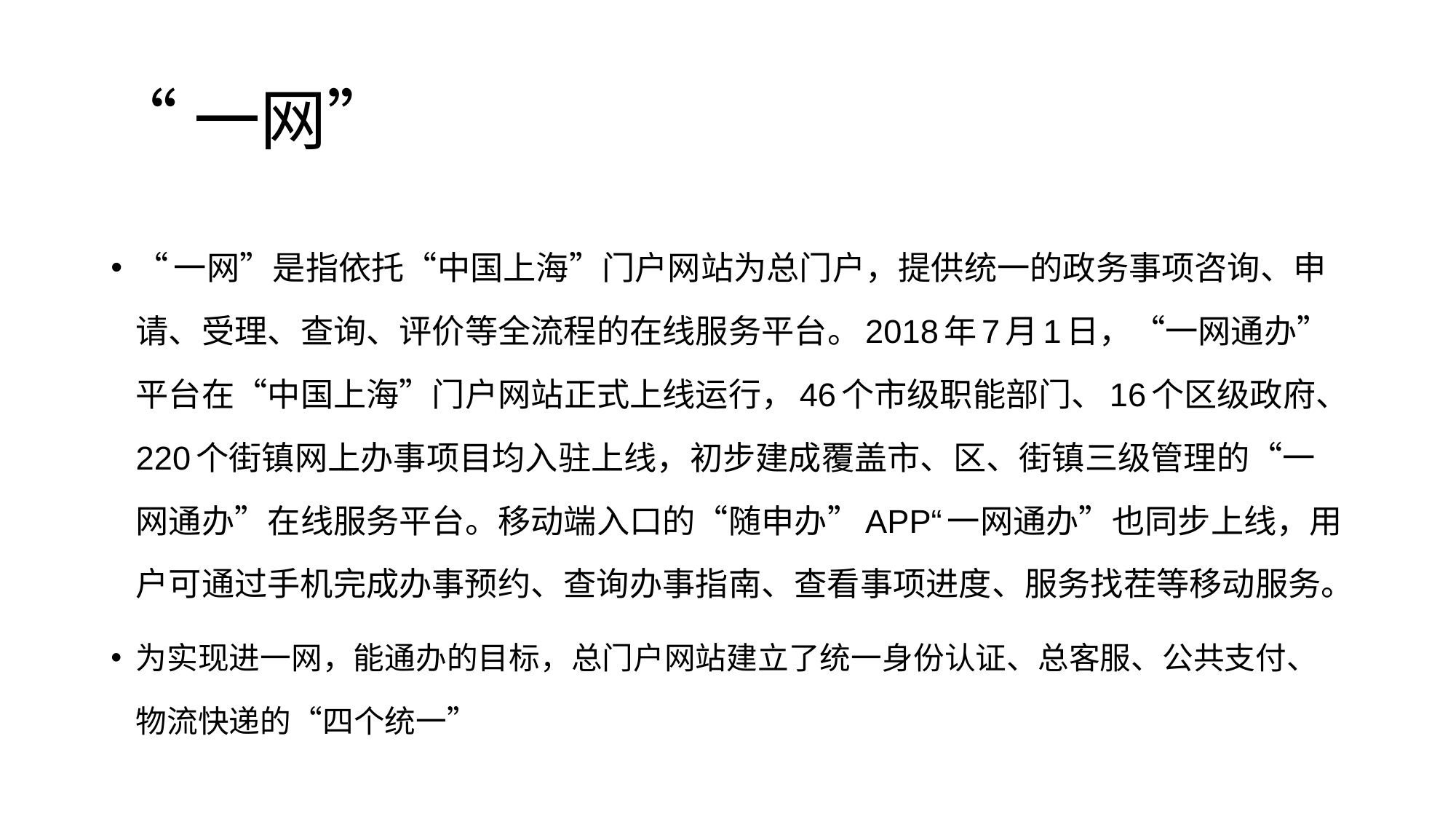

# “一网”
“一网”是指依托“中国上海”门户网站为总门户，提供统一的政务事项咨询、申请、受理、查询、评价等全流程的在线服务平台。2018年7月1日，“一网通办”平台在“中国上海”门户网站正式上线运行，46个市级职能部门、16个区级政府、220个街镇网上办事项目均入驻上线，初步建成覆盖市、区、街镇三级管理的“一网通办”在线服务平台。移动端入口的“随申办”APP“一网通办”也同步上线，用户可通过手机完成办事预约、查询办事指南、查看事项进度、服务找茬等移动服务。
为实现进一网，能通办的目标，总门户网站建立了统一身份认证、总客服、公共支付、物流快递的“四个统一”